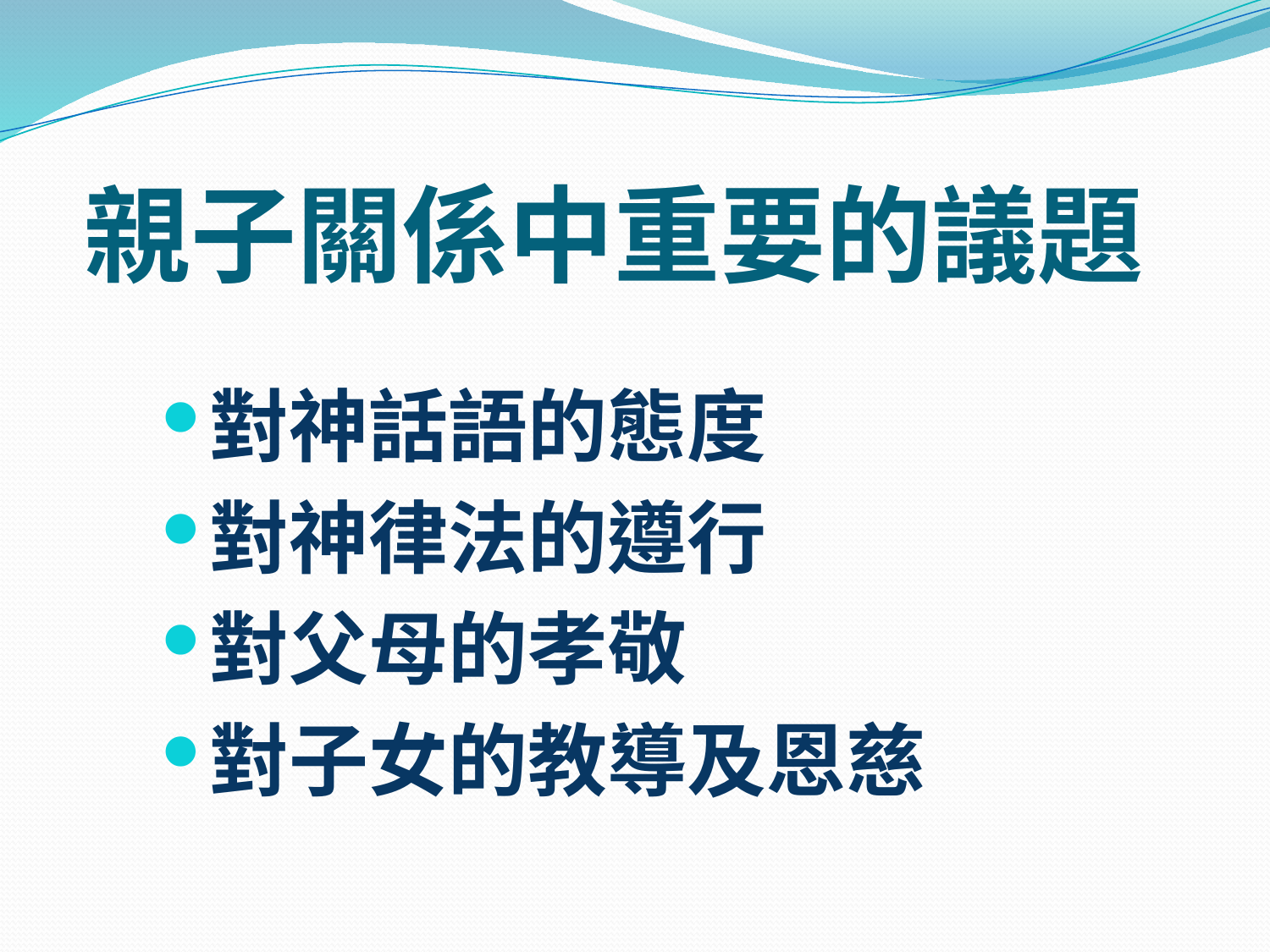

# 親子關係中重要的議題
對神話語的態度
對神律法的遵行
對父母的孝敬
對子女的教導及恩慈